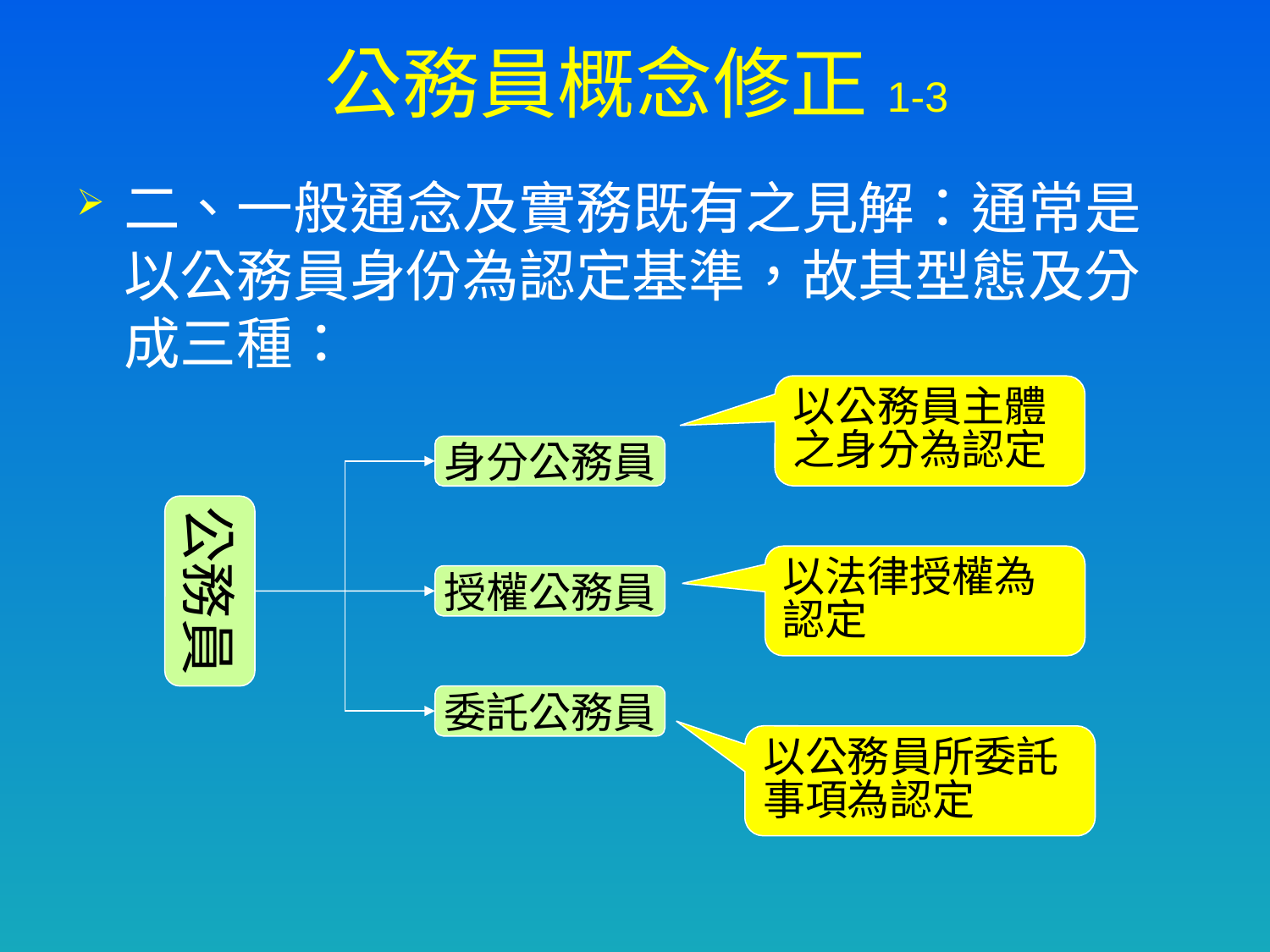

# 公務員概念修正1-3
二、一般通念及實務既有之見解：通常是以公務員身份為認定基準，故其型態及分成三種：
以公務員主體之身分為認定
身分公務員
公務員
以法律授權為認定
授權公務員
委託公務員
以公務員所委託事項為認定